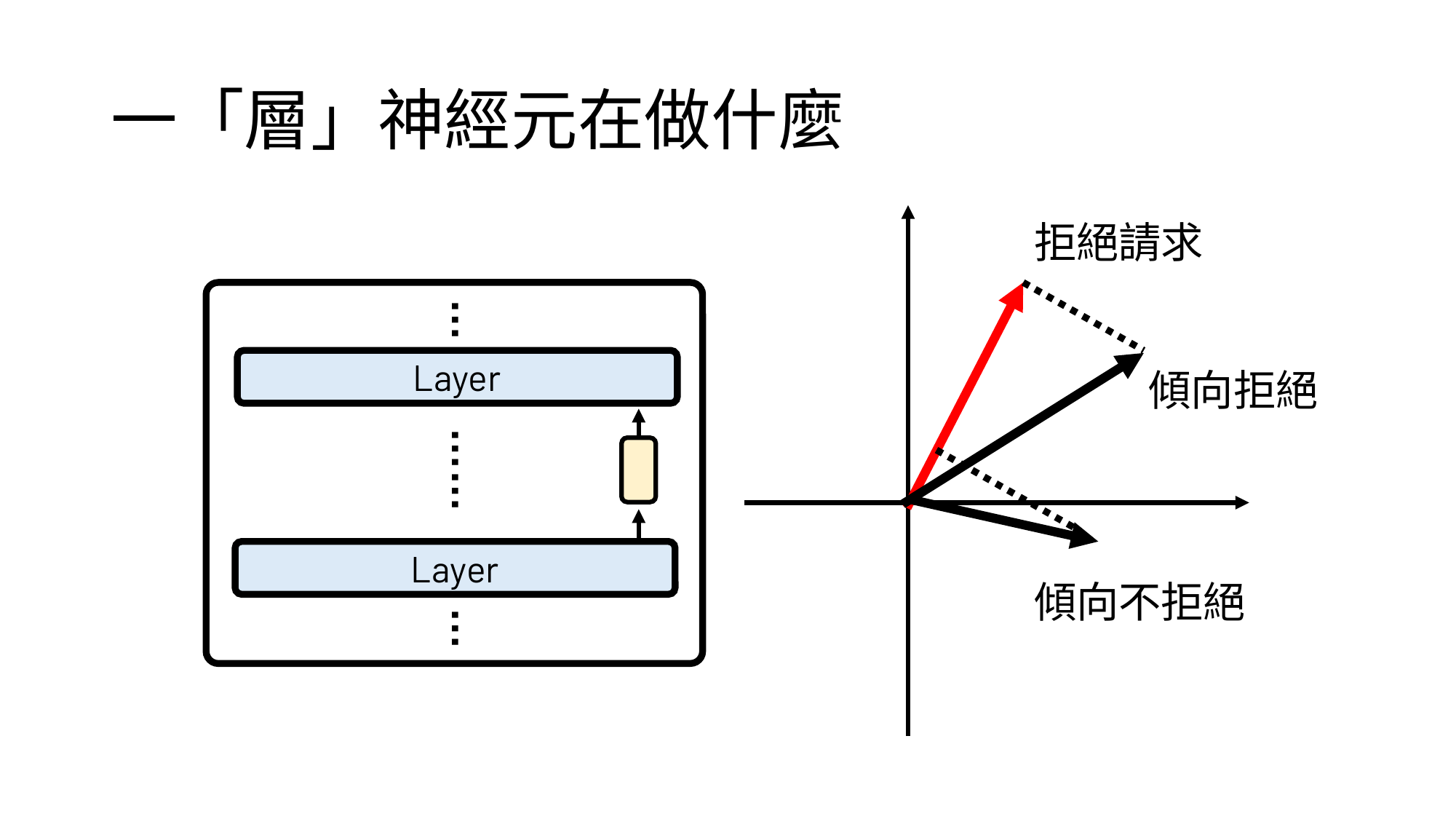

# 一「層」神經元在做什麼
拒絕請求

…
Layer
傾向拒絕

……
Layer
傾向不拒絕
…